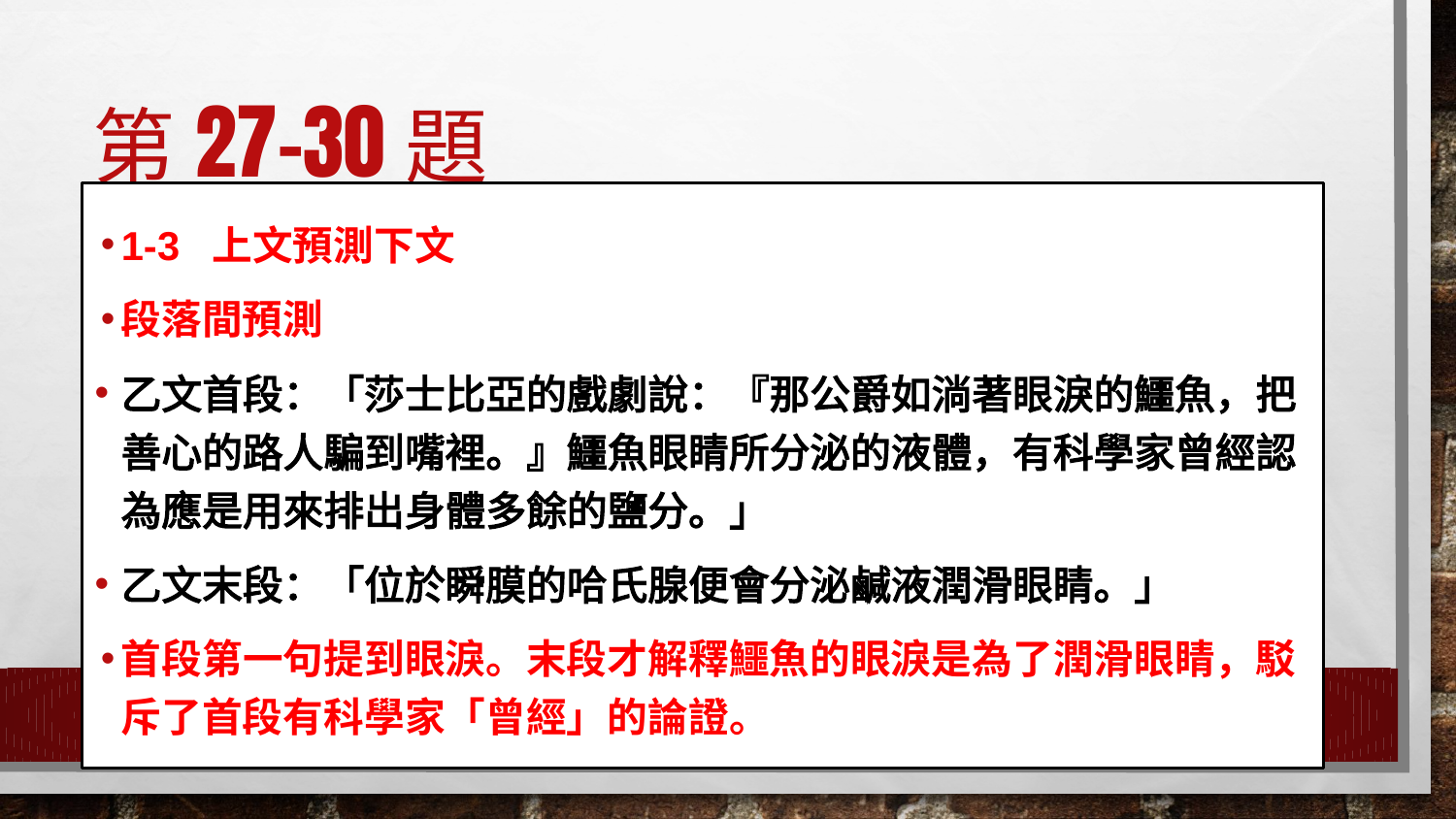

# 第27-30題
1-3  上文預測下文
段落間預測
乙文首段：「莎士比亞的戲劇說：『那公爵如淌著眼淚的鱷魚，把善心的路人騙到嘴裡。』鱷魚眼睛所分泌的液體，有科學家曾經認為應是用來排出身體多餘的鹽分。」
乙文末段：「位於瞬膜的哈氏腺便會分泌鹹液潤滑眼睛。」
首段第一句提到眼淚。末段才解釋鱷魚的眼淚是為了潤滑眼睛，駁斥了首段有科學家「曾經」的論證。